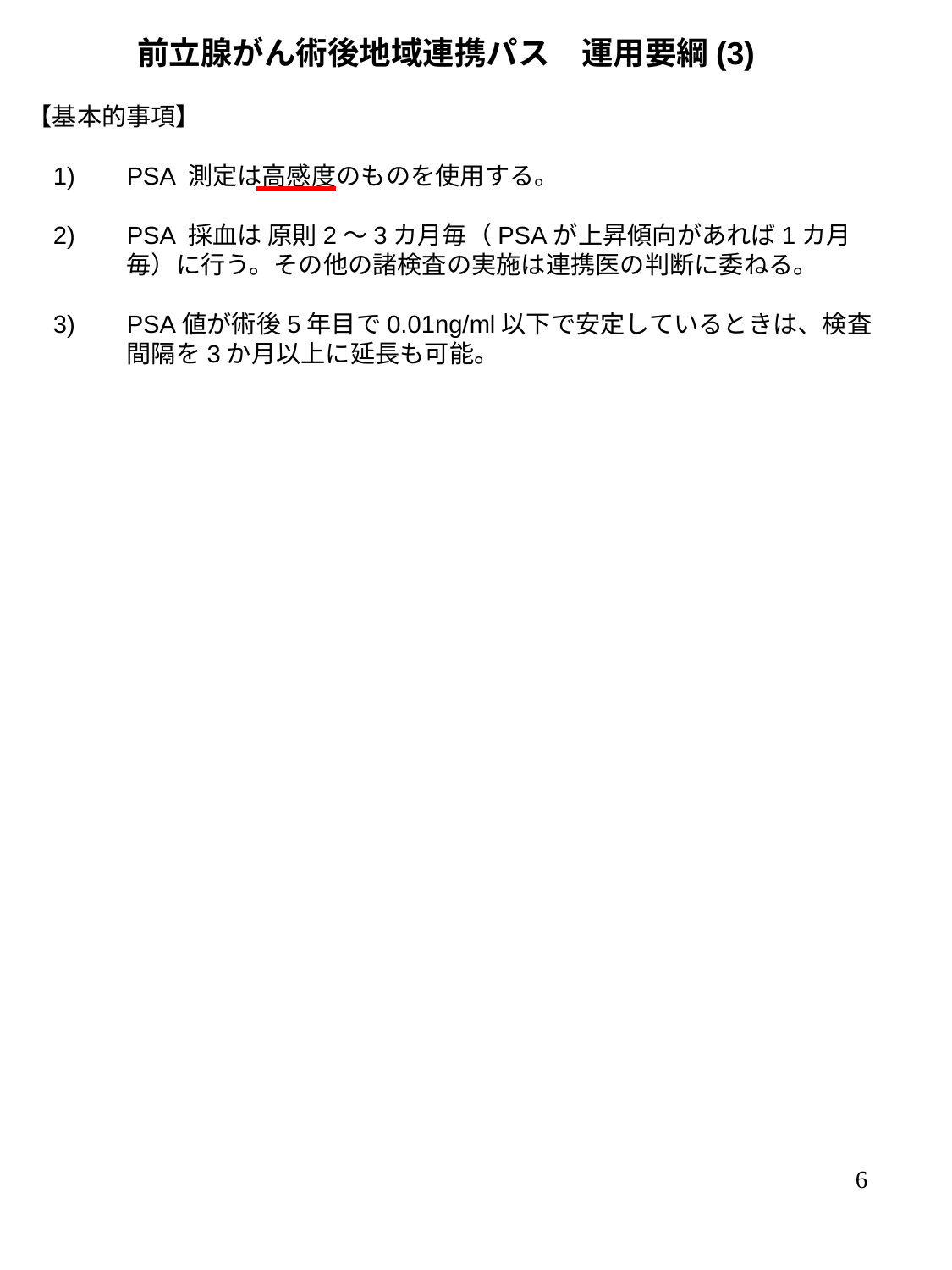

前立腺がん術後地域連携パス　運用要綱(3)

【基本的事項】

PSA 測定は高感度のものを使用する。

PSA 採血は 原則2～3カ月毎（PSAが上昇傾向があれば1カ月毎）に行う。その他の諸検査の実施は連携医の判断に委ねる。

PSA値が術後5年目で0.01ng/ml以下で安定しているときは、検査間隔を3か月以上に延長も可能。

6